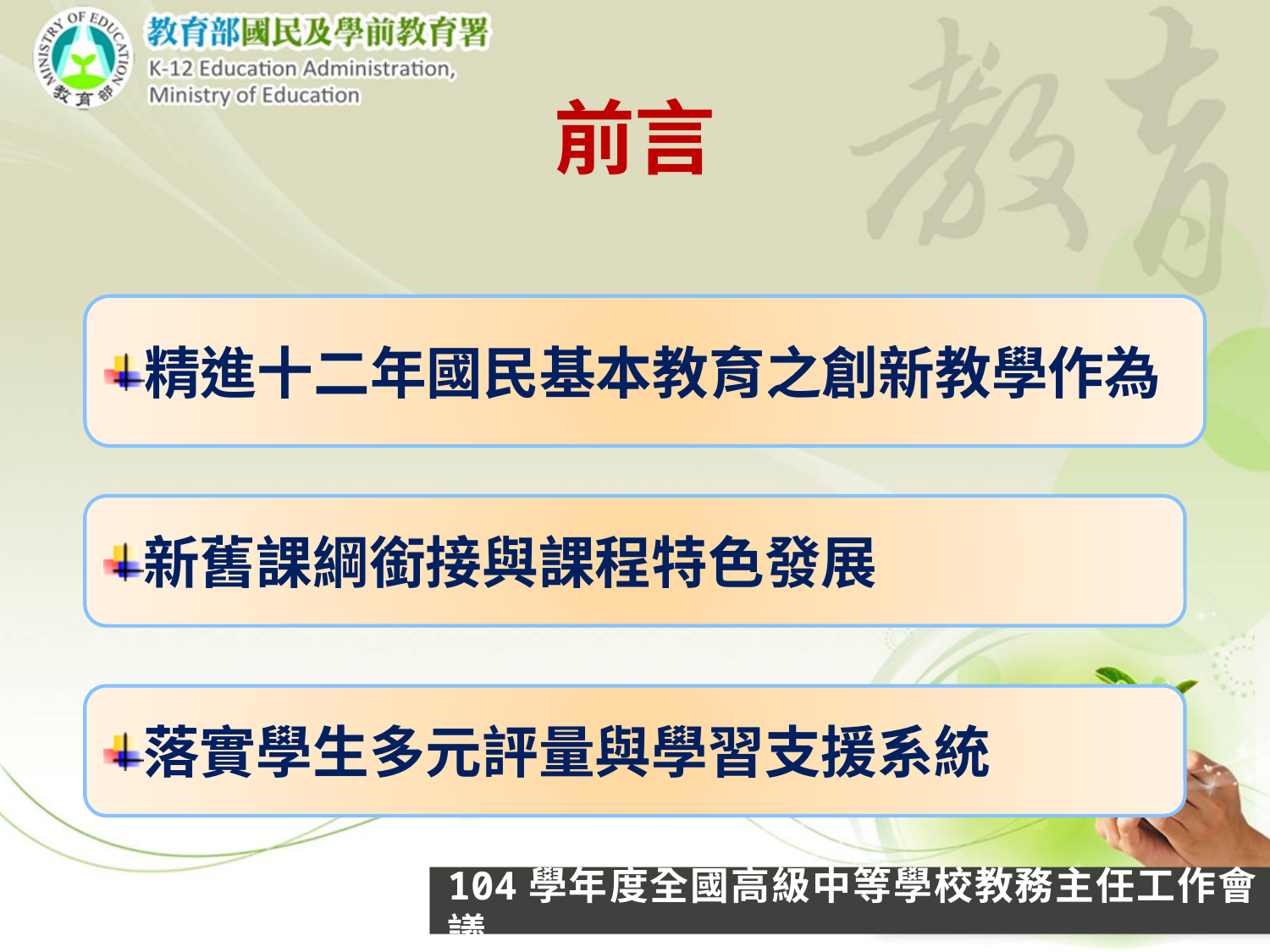

# 前言
精進十二年國民基本教育之創新教學作為
新舊課綱銜接與課程特色發展
落實學生多元評量與學習支援系統
104學年度全國高級中等學校教務主任工作會議
2
2